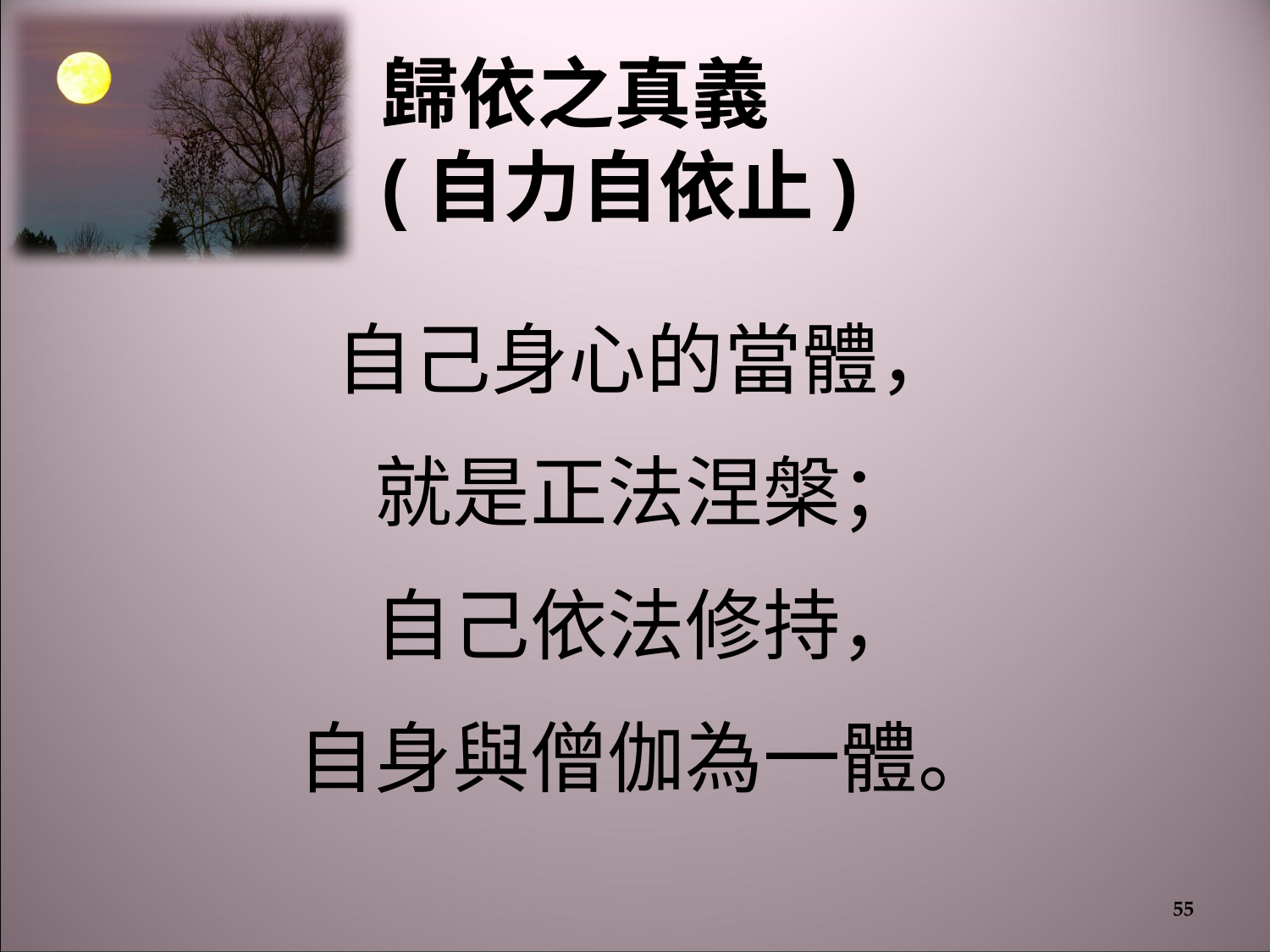

# 歸依之真義 (自力自依止)
自己身心的當體，
就是正法涅槃；
自己依法修持，
自身與僧伽為一體。
55